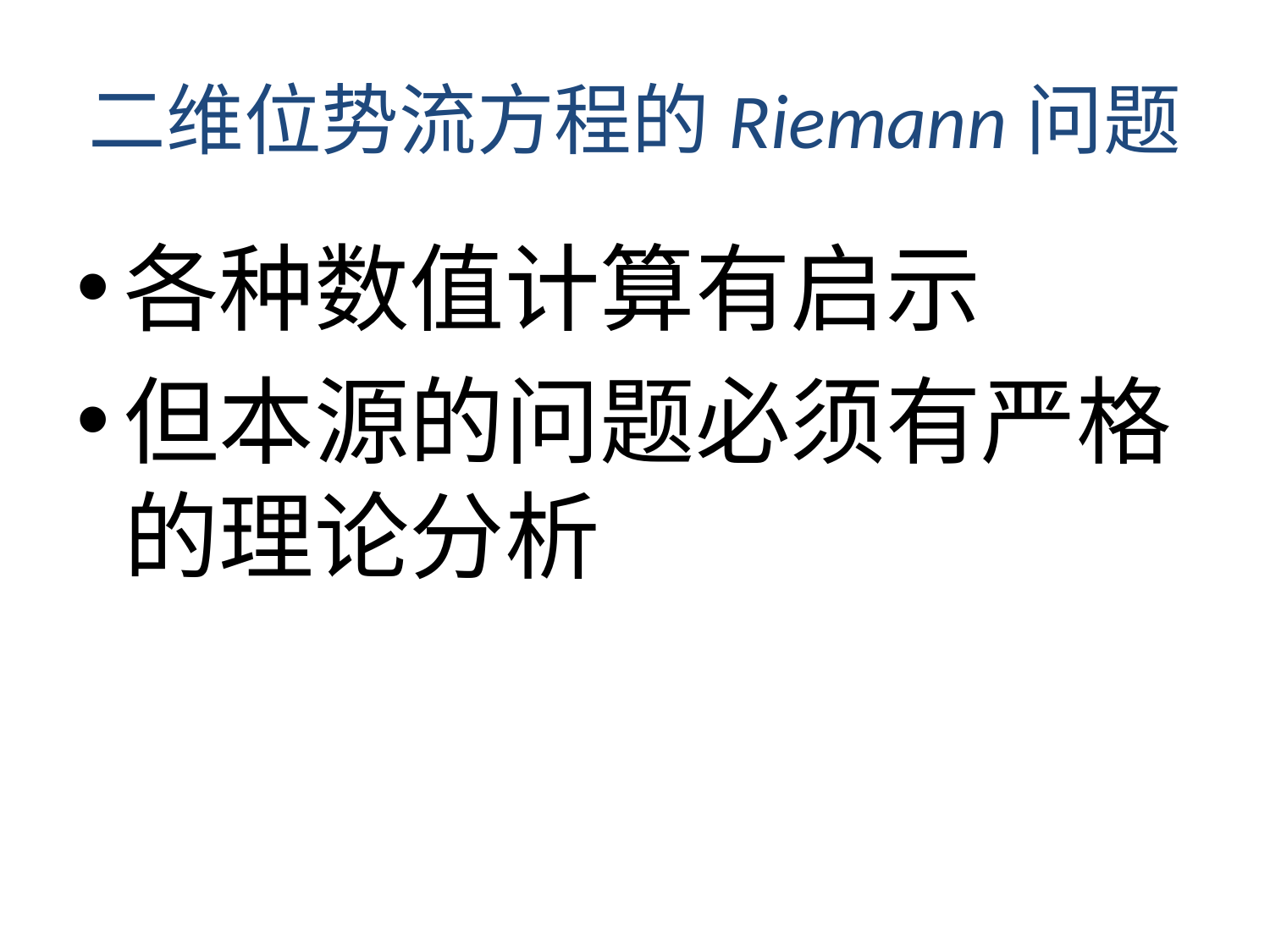

# 二维位势流方程的Riemann问题
各种数值计算有启示
但本源的问题必须有严格的理论分析